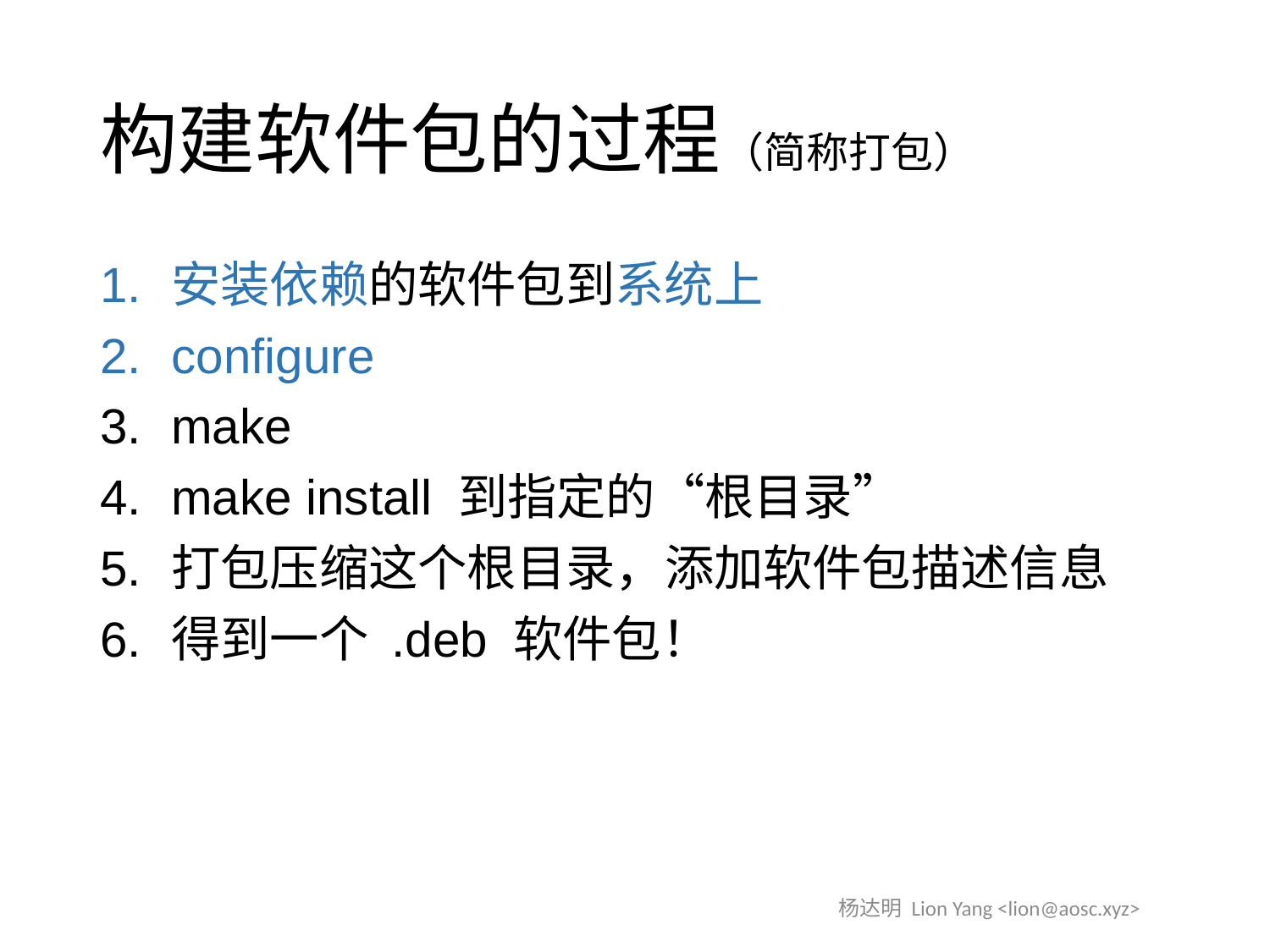

# 构建软件包的过程（简称打包）
安装依赖的软件包到系统上
configure
make
make install 到指定的“根目录”
打包压缩这个根目录，添加软件包描述信息
得到一个 .deb 软件包！
杨达明 Lion Yang <lion@aosc.xyz>